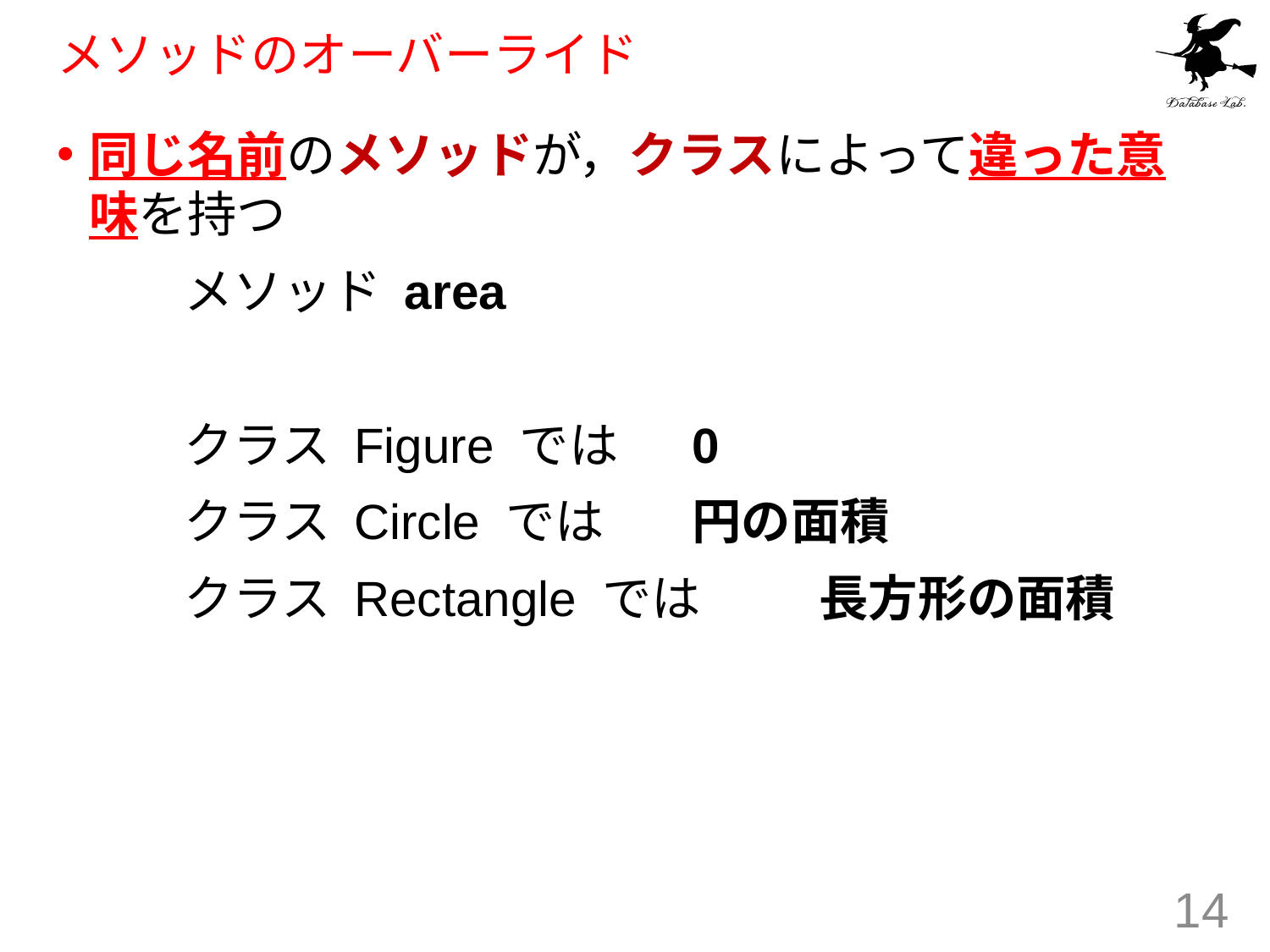

# メソッドのオーバーライド
同じ名前のメソッドが，クラスによって違った意味を持つ
	メソッド area

	クラス Figure では	0
	クラス Circle では	円の面積
	クラス Rectangle では	長方形の面積
14